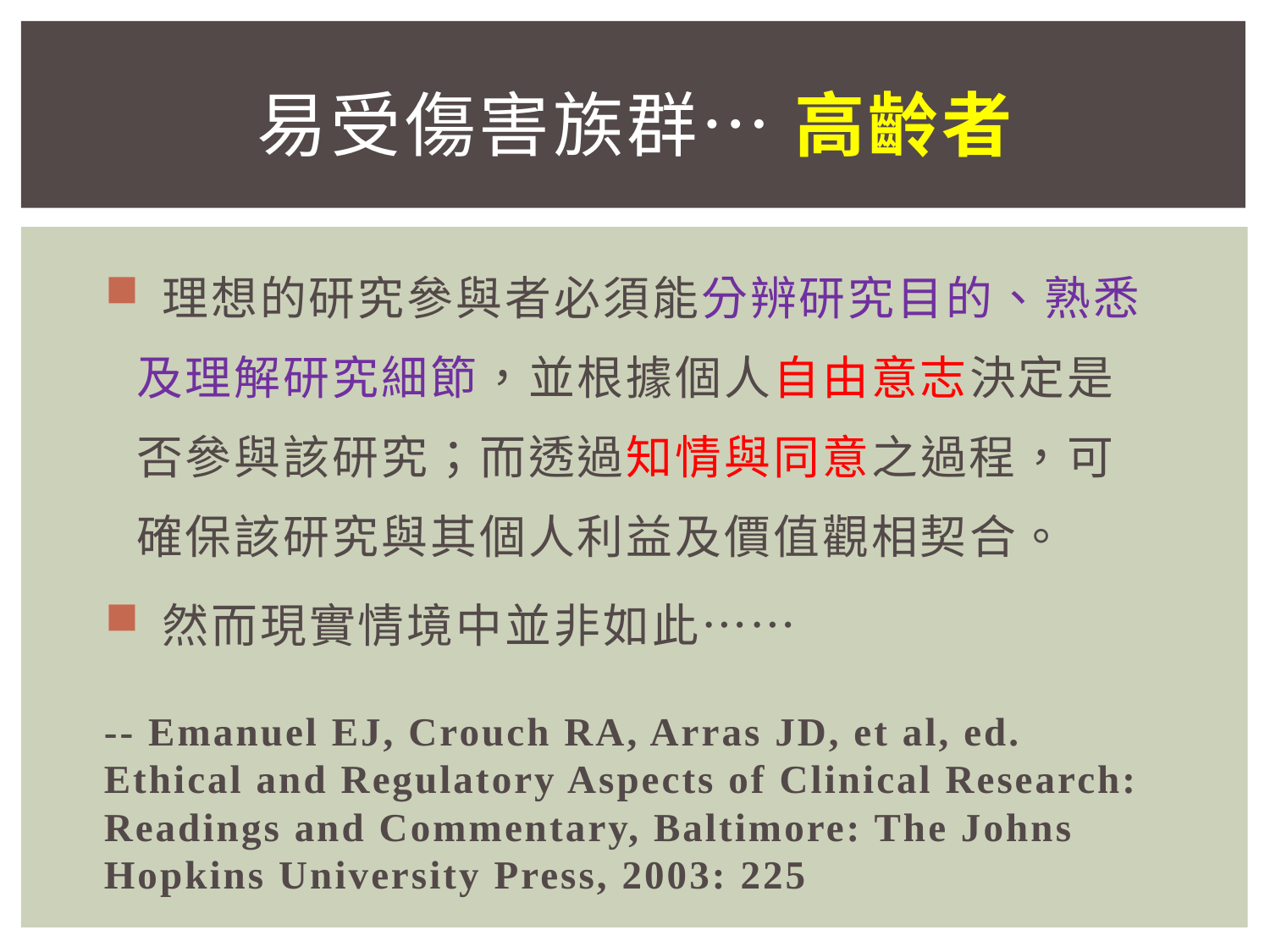

# 易受傷害族群… 高齡者
 理想的研究參與者必須能分辨研究目的、熟悉及理解研究細節，並根據個人自由意志決定是否參與該研究；而透過知情與同意之過程，可確保該研究與其個人利益及價值觀相契合。
 然而現實情境中並非如此……

-- Emanuel EJ, Crouch RA, Arras JD, et al, ed. Ethical and Regulatory Aspects of Clinical Research: Readings and Commentary, Baltimore: The Johns Hopkins University Press, 2003: 225